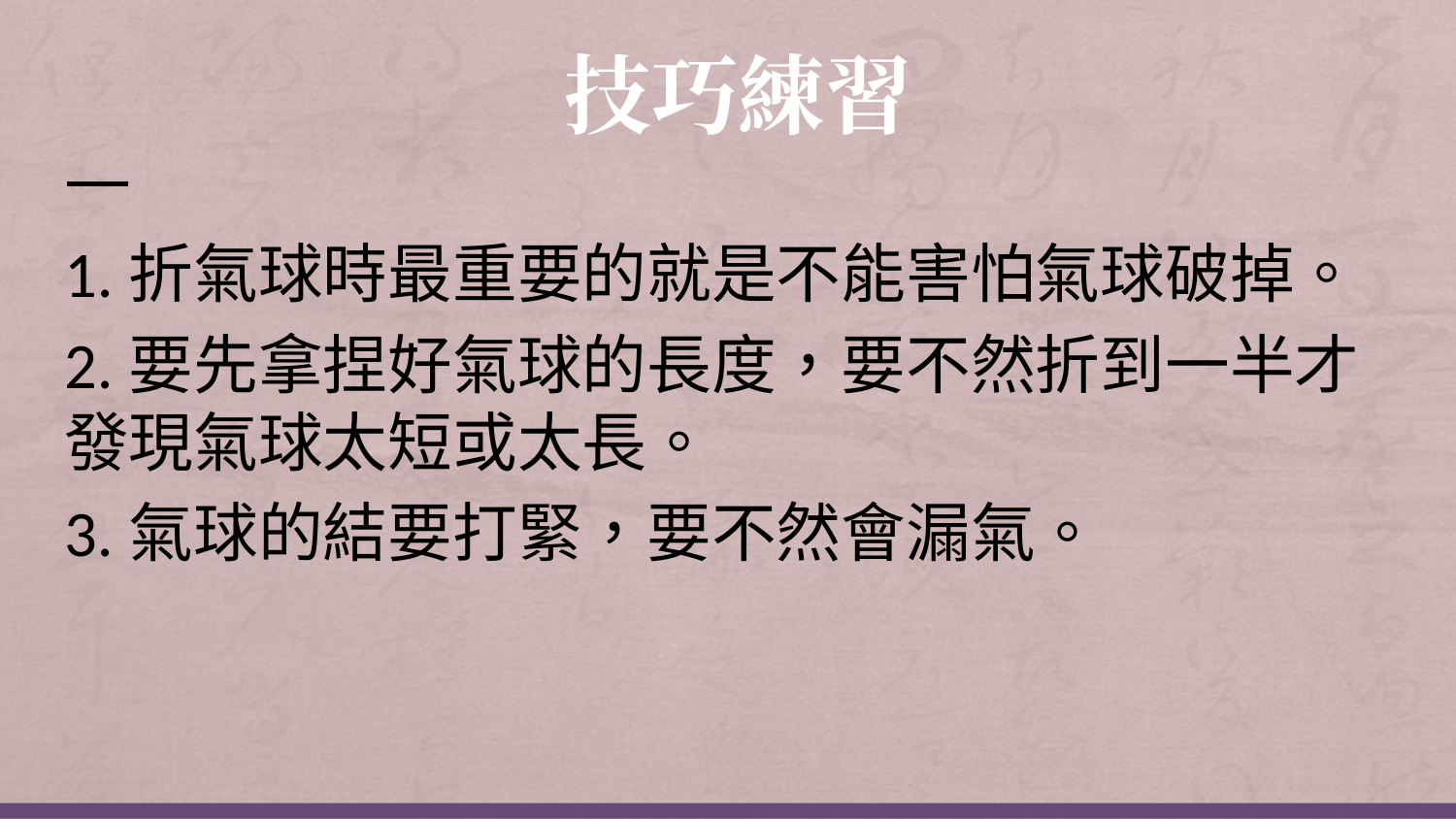

# 技巧練習
1.折氣球時最重要的就是不能害怕氣球破掉。
2.要先拿捏好氣球的長度，要不然折到一半才發現氣球太短或太長。
3.氣球的結要打緊，要不然會漏氣。